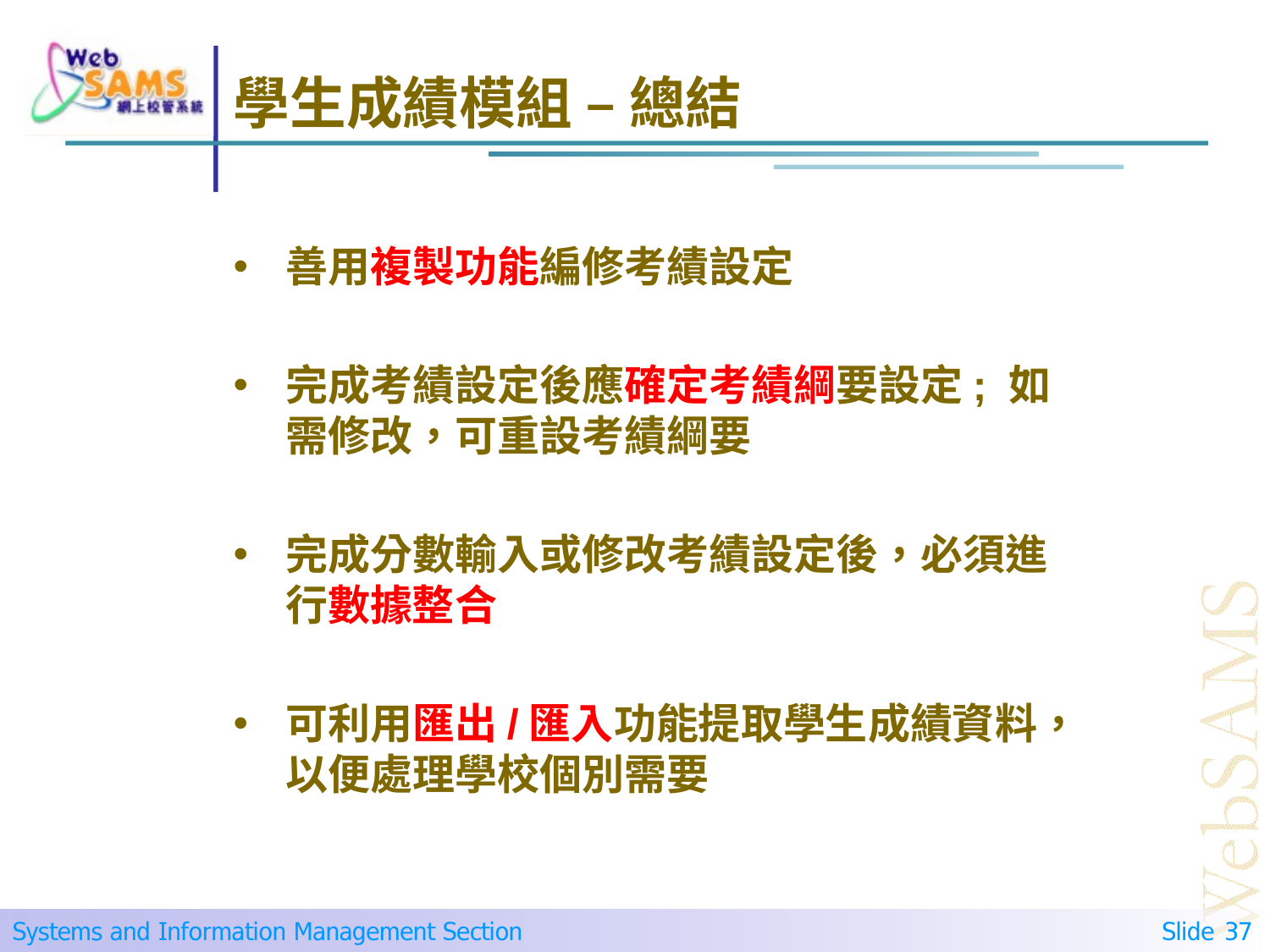

# 學生成績模組 – 總結
善用複製功能編修考績設定

完成考績設定後應確定考績綱要設定; 如需修改，可重設考績綱要

完成分數輸入或修改考績設定後，必須進行數據整合

可利用匯出/匯入功能提取學生成績資料，以便處理學校個別需要